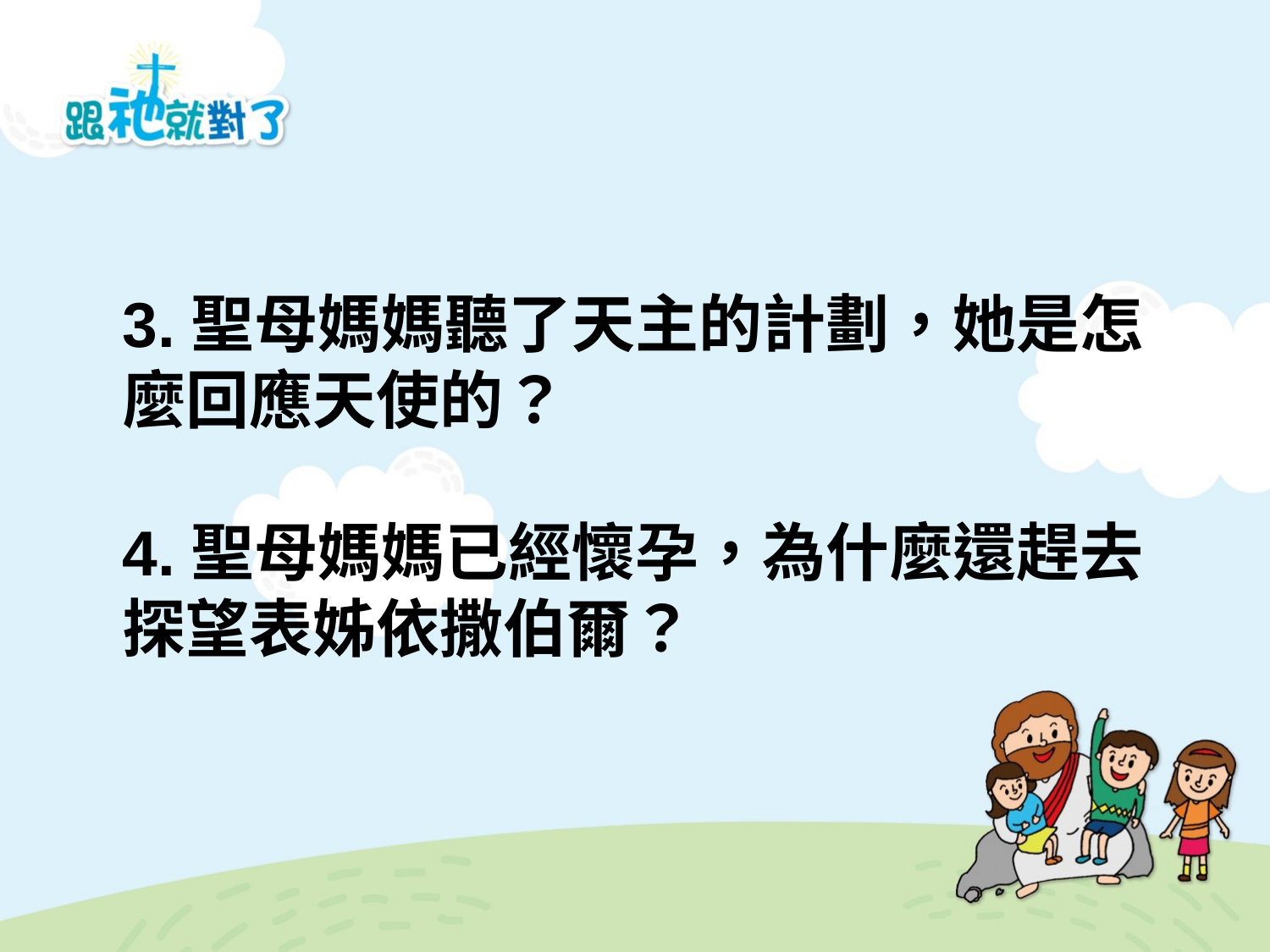

3.聖母媽媽聽了天主的計劃，她是怎麼回應天使的？

4.聖母媽媽已經懷孕，為什麼還趕去探望表姊依撒伯爾？